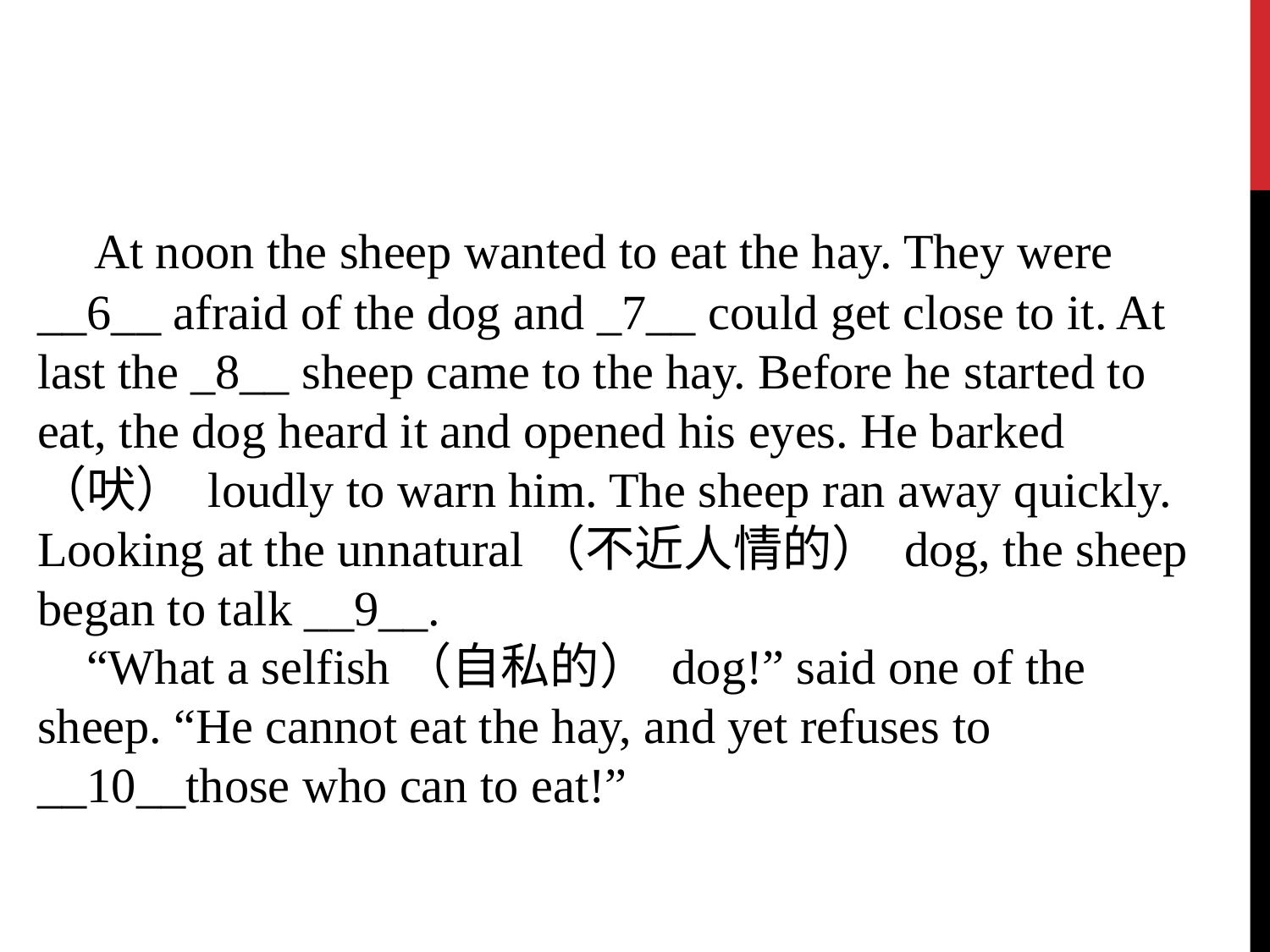

At noon the sheep wanted to eat the hay. They were __6__ afraid of the dog and _7__ could get close to it. At last the _8__ sheep came to the hay. Before he started to eat, the dog heard it and opened his eyes. He barked（吠） loudly to warn him. The sheep ran away quickly. Looking at the unnatural（不近人情的） dog, the sheep began to talk __9__.
    “What a selfish（自私的） dog!” said one of the sheep. “He cannot eat the hay, and yet refuses to __10__those who can to eat!”